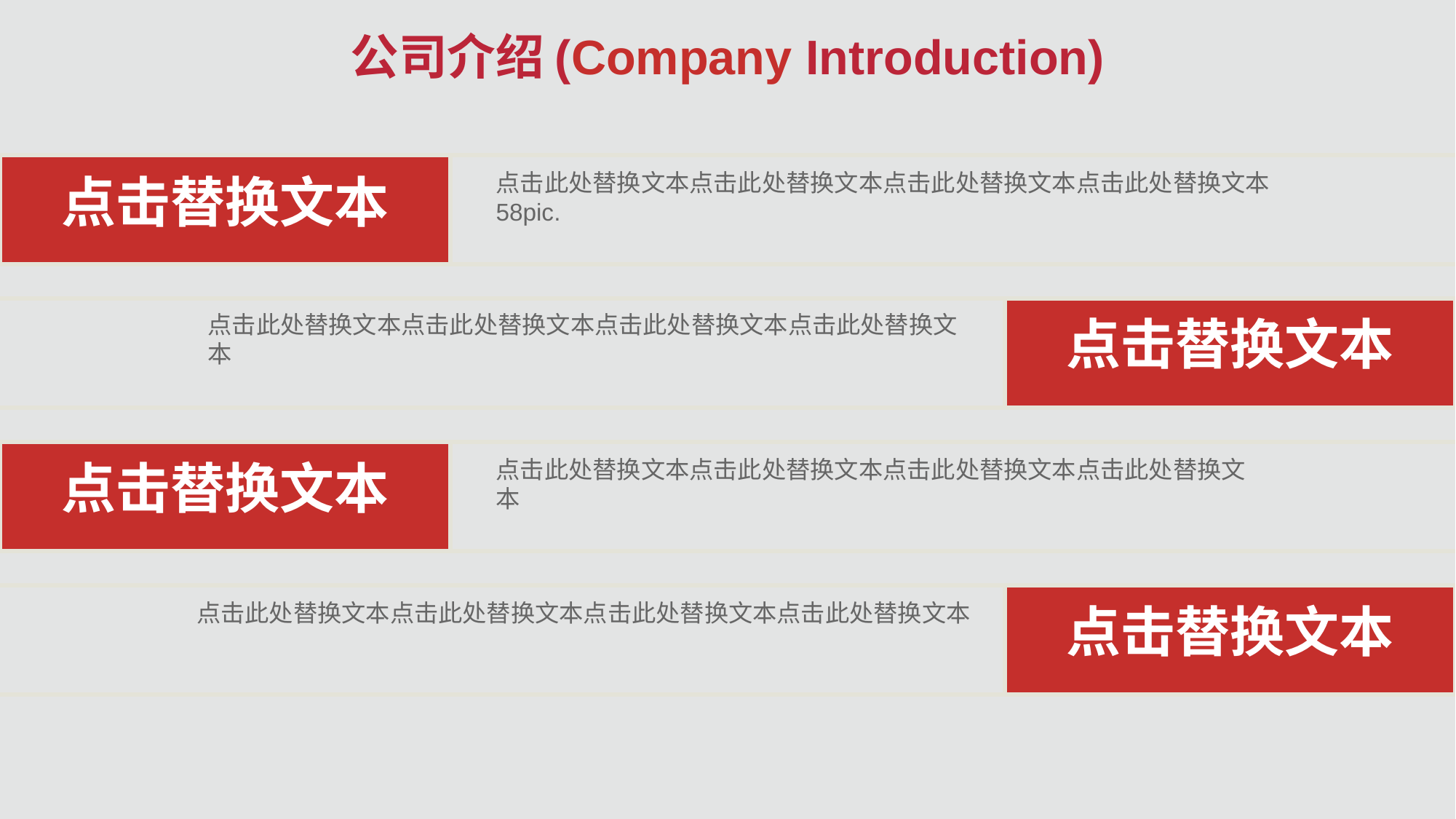

# 公司介绍(Company Introduction)

点击此处替换文本点击此处替换文本点击此处替换文本点击此处替换文本58pic.
点击替换文本

点击替换文本
点击此处替换文本点击此处替换文本点击此处替换文本点击此处替换文本

点击替换文本
点击此处替换文本点击此处替换文本点击此处替换文本点击此处替换文本

点击此处替换文本点击此处替换文本点击此处替换文本点击此处替换文本
点击替换文本